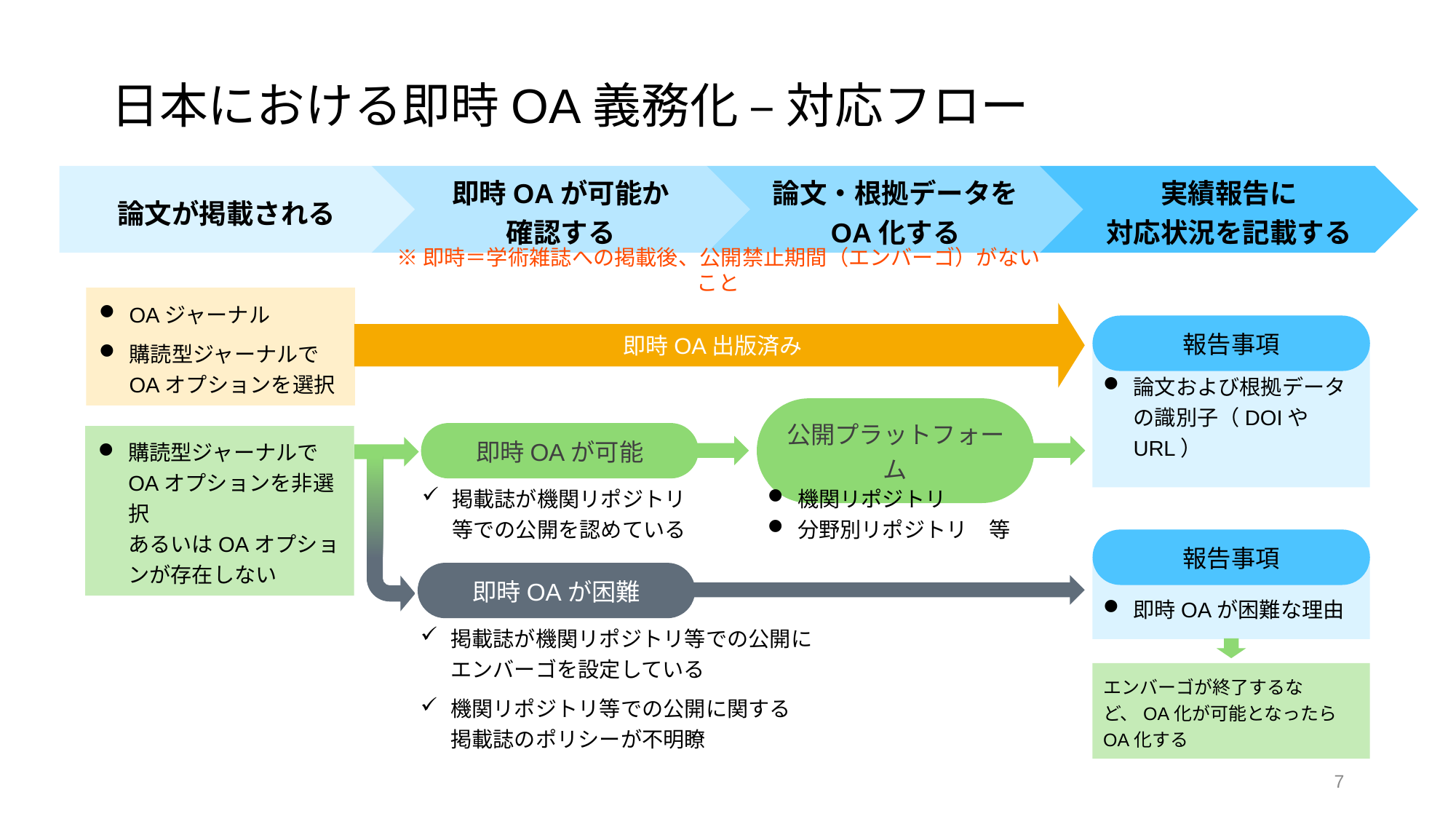

# 日本における即時OA義務化 – 対応フロー
論文が掲載される
即時OAが可能か
確認する
実績報告に
対応状況を記載する
論文・根拠データを
OA化する
OAジャーナル
購読型ジャーナルで
OAオプションを選択
報告事項
論文および根拠データの識別子（DOIやURL）

掲載誌が機関リポジトリ等での公開を認めている
機関リポジトリ
分野別リポジトリ　等
報告事項
即時OAが困難な理由
即時OAが困難

掲載誌が機関リポジトリ等での公開にエンバーゴを設定している
機関リポジトリ等での公開に関する
掲載誌のポリシーが不明瞭

エンバーゴが終了するなど、OA化が可能となったらOA化する
即時OAが可能
公開プラットフォーム

購読型ジャーナルで
OAオプションを非選択
あるいはOAオプションが存在しない
※即時＝学術雑誌への掲載後、公開禁止期間（エンバーゴ）がないこと
即時OA出版済み
7